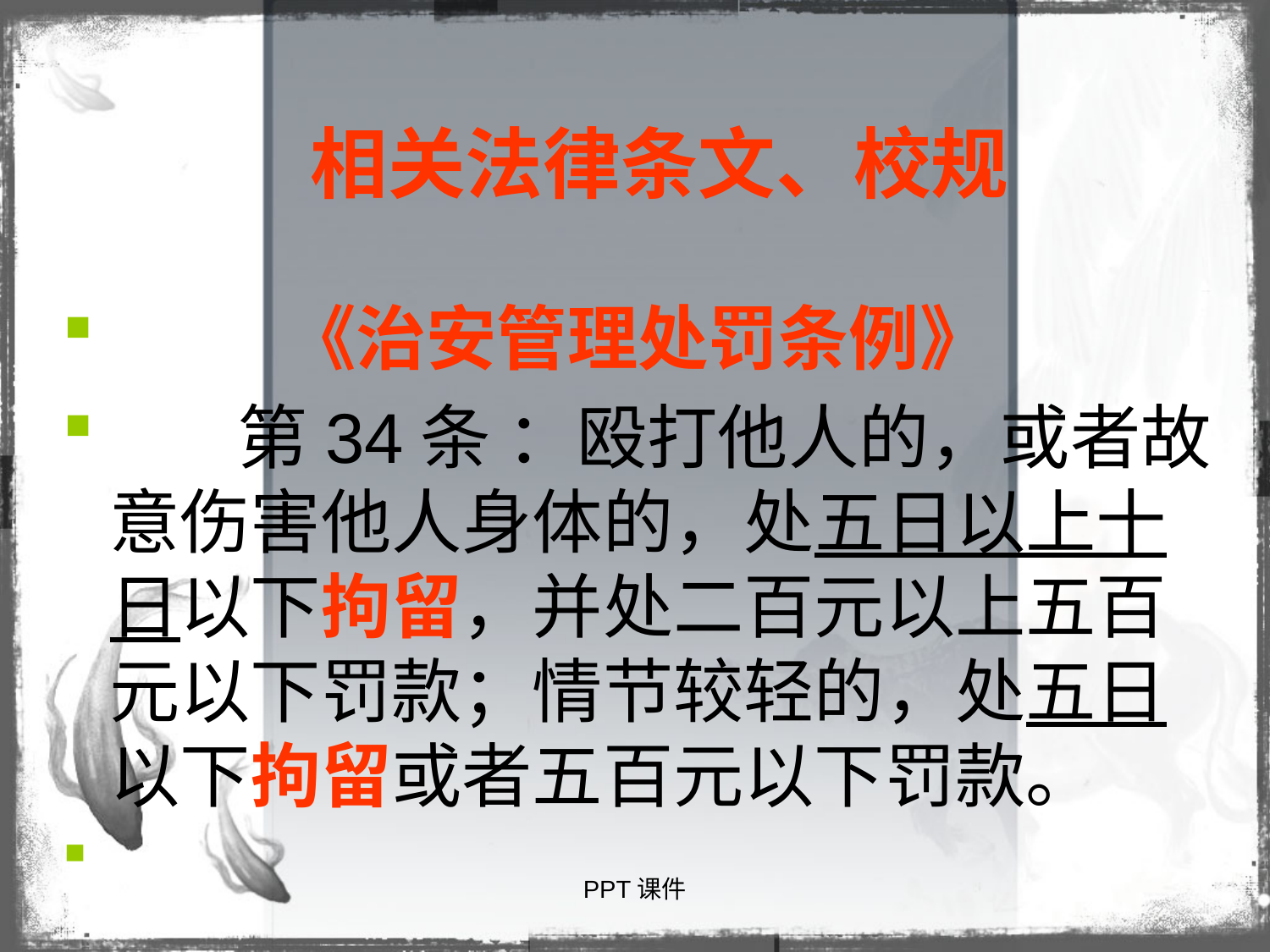

相关法律条文、校规
          《治安管理处罚条例》
       第34条 ：殴打他人的，或者故意伤害他人身体的，处五日以上十日以下拘留，并处二百元以上五百元以下罚款；情节较轻的，处五日以下拘留或者五百元以下罚款。

PPT课件
14